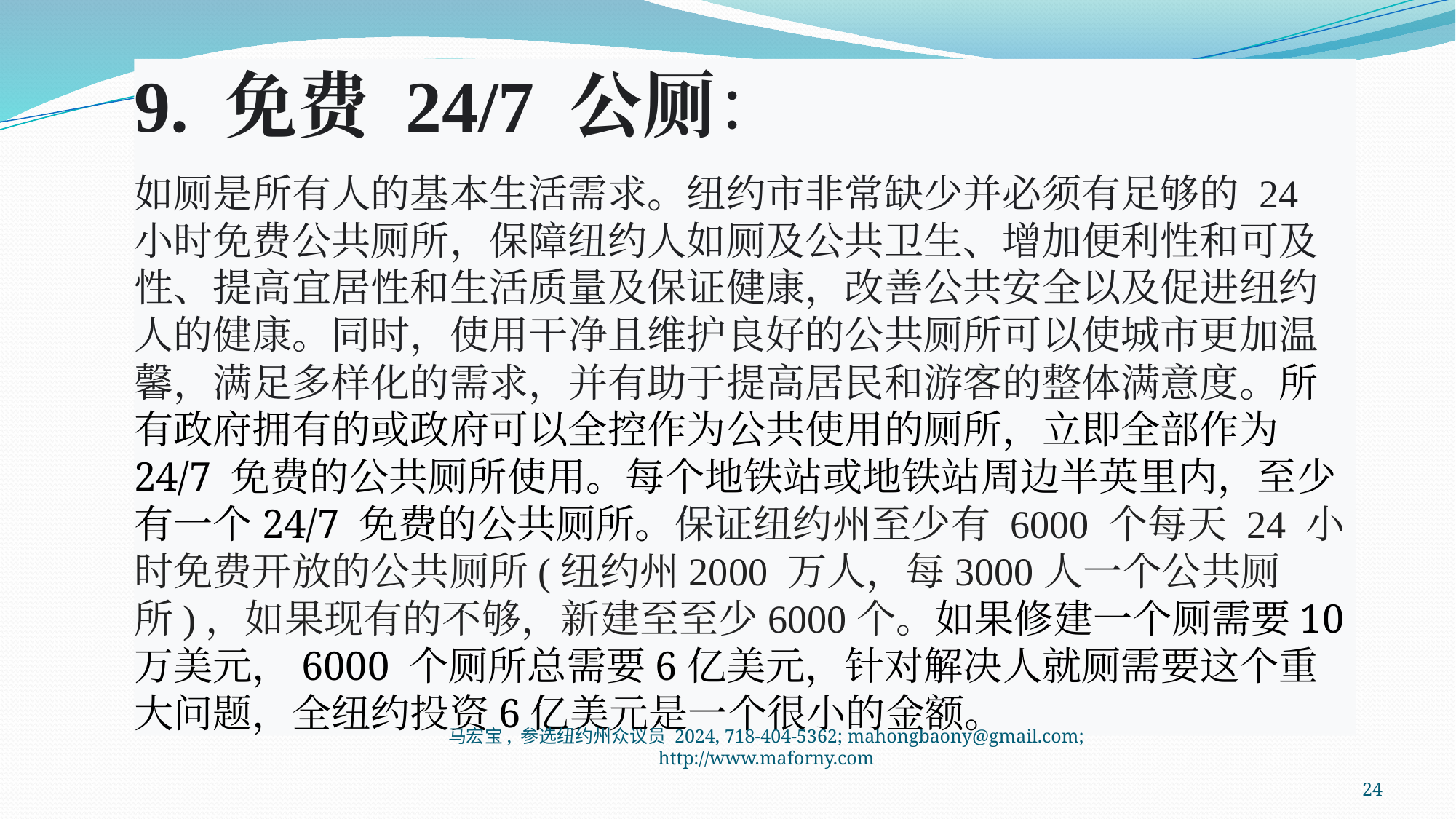

9. 免费 24/7 公厕：

如厕是所有人的基本生活需求。纽约市非常缺少并必须有足够的 24 小时免费公共厕所，保障纽约人如厕及公共卫生、增加便利性和可及性、提高宜居性和生活质量及保证健康，改善公共安全以及促进纽约人的健康。同时，使用干净且维护良好的公共厕所可以使城市更加温馨，满足多样化的需求，并有助于提高居民和游客的整体满意度。所有政府拥有的或政府可以全控作为公共使用的厕所，立即全部作为24/7 免费的公共厕所使用。每个地铁站或地铁站周边半英里内，至少有一个24/7 免费的公共厕所。保证纽约州至少有 6000 个每天 24 小时免费开放的公共厕所(纽约州2000 万人，每3000人一个公共厕所)，如果现有的不够，新建至至少6000个。如果修建一个厕需要10万美元，6000 个厕所总需要6亿美元，针对解决人就厕需要这个重大问题，全纽约投资6亿美元是一个很小的金额。
马宏宝, 参选纽约州众议员 2024, 718-404-5362; mahongbaony@gmail.com; http://www.maforny.com
24